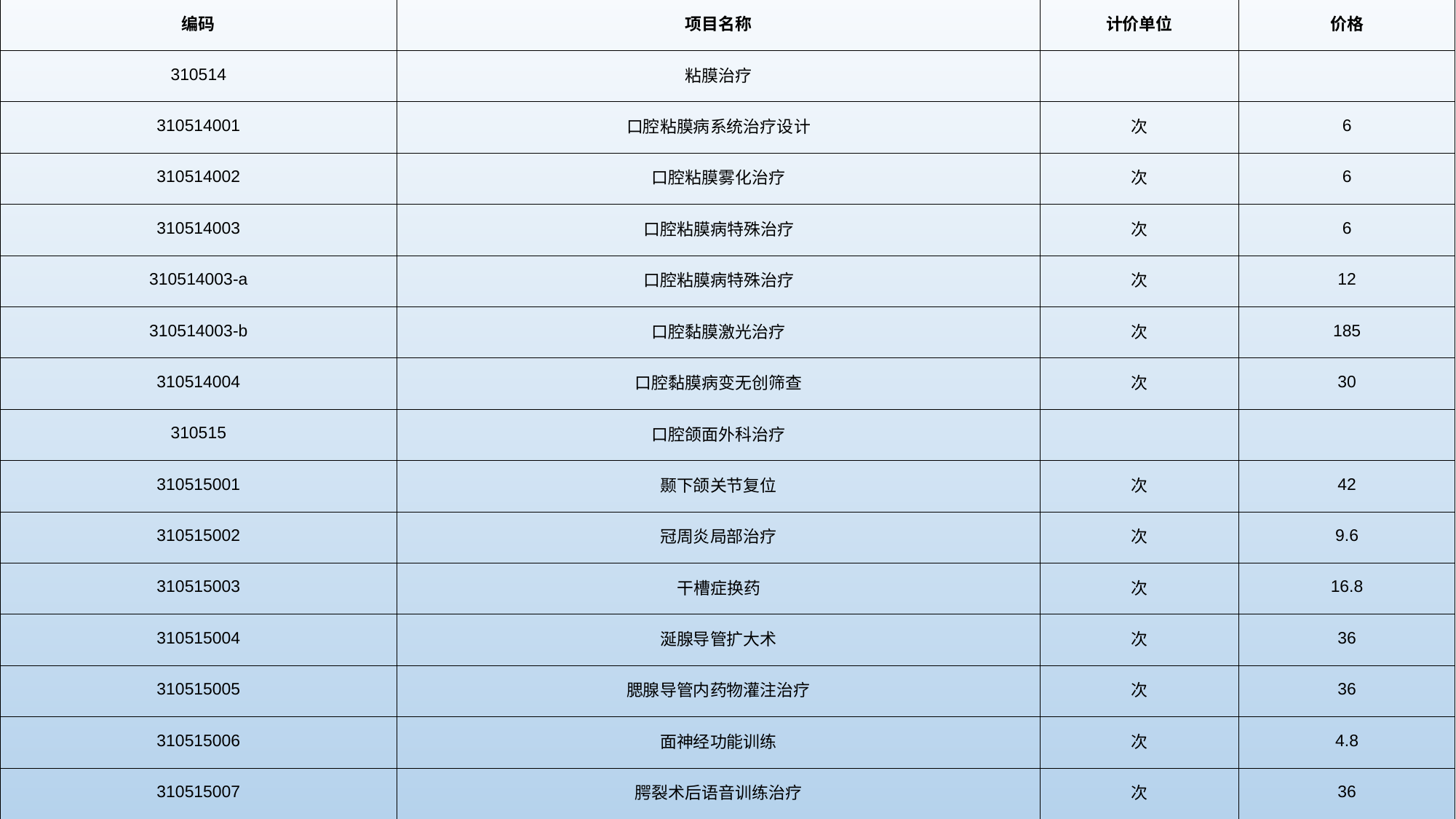

| 编码 | 项目名称 | 计价单位 | 价格 |
| --- | --- | --- | --- |
| 310514 | 粘膜治疗 |  |  |
| 310514001 | 口腔粘膜病系统治疗设计 | 次 | 6 |
| 310514002 | 口腔粘膜雾化治疗 | 次 | 6 |
| 310514003 | 口腔粘膜病特殊治疗 | 次 | 6 |
| 310514003-a | 口腔粘膜病特殊治疗 | 次 | 12 |
| 310514003-b | 口腔黏膜激光治疗 | 次 | 185 |
| 310514004 | 口腔黏膜病变无创筛查 | 次 | 30 |
| 310515 | 口腔颌面外科治疗 |  |  |
| 310515001 | 颞下颌关节复位 | 次 | 42 |
| 310515002 | 冠周炎局部治疗 | 次 | 9.6 |
| 310515003 | 干槽症换药 | 次 | 16.8 |
| 310515004 | 涎腺导管扩大术 | 次 | 36 |
| 310515005 | 腮腺导管内药物灌注治疗 | 次 | 36 |
| 310515006 | 面神经功能训练 | 次 | 4.8 |
| 310515007 | 腭裂术后语音训练治疗 | 次 | 36 |